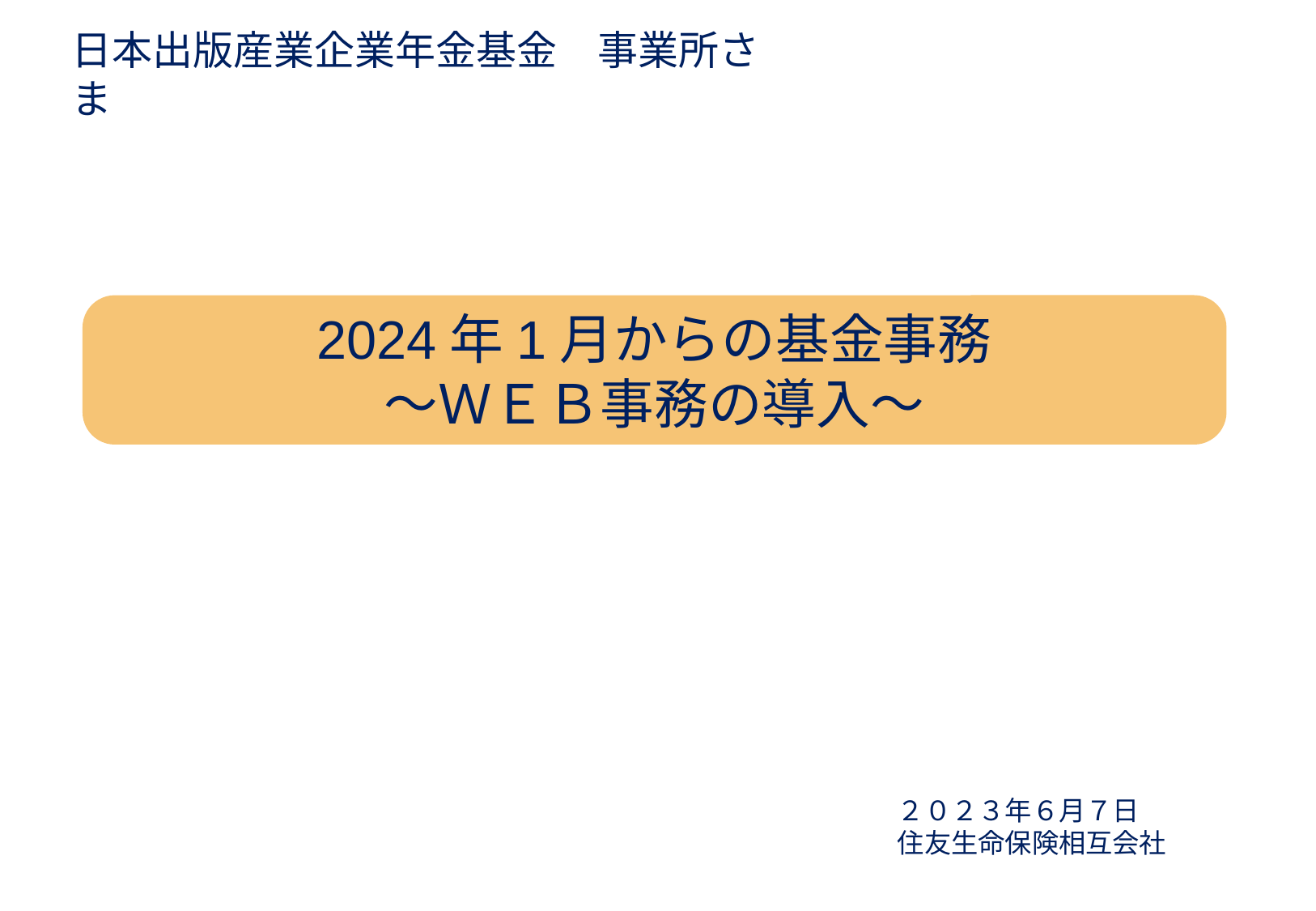

日本出版産業企業年金基金　事業所さま
2024年1月からの基金事務
～ＷＥＢ事務の導入～
２０２３年６月７日
住友生命保険相互会社